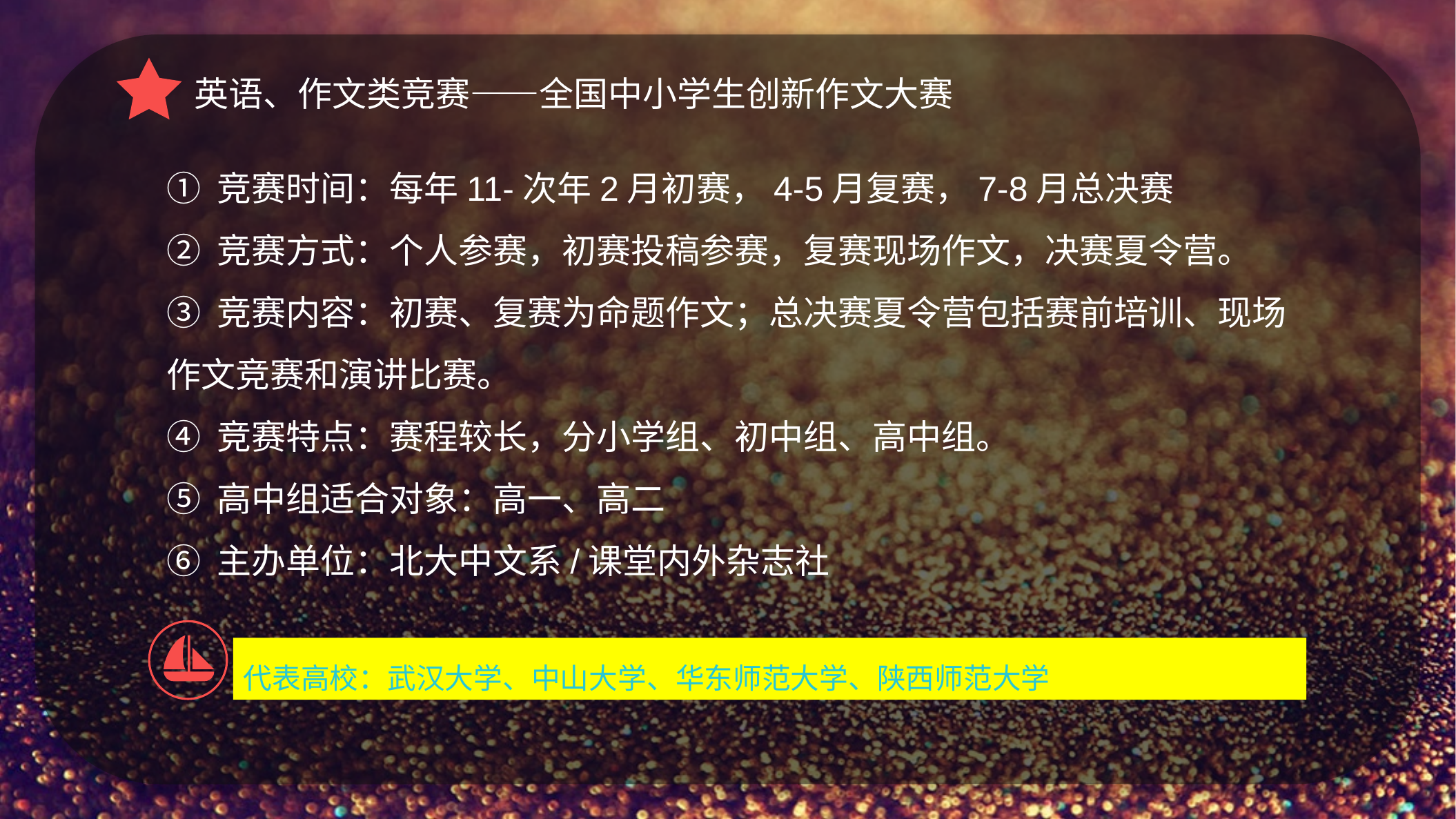

英语、作文类竞赛——全国中小学生创新作文大赛
① 竞赛时间：每年11-次年2月初赛，4-5月复赛，7-8月总决赛
② 竞赛方式：个人参赛，初赛投稿参赛，复赛现场作文，决赛夏令营。
③ 竞赛内容：初赛、复赛为命题作文；总决赛夏令营包括赛前培训、现场作文竞赛和演讲比赛。
④ 竞赛特点：赛程较长，分小学组、初中组、高中组。
⑤ 高中组适合对象：高一、高二
⑥ 主办单位：北大中文系/课堂内外杂志社

代表高校：武汉大学、中山大学、华东师范大学、陕西师范大学